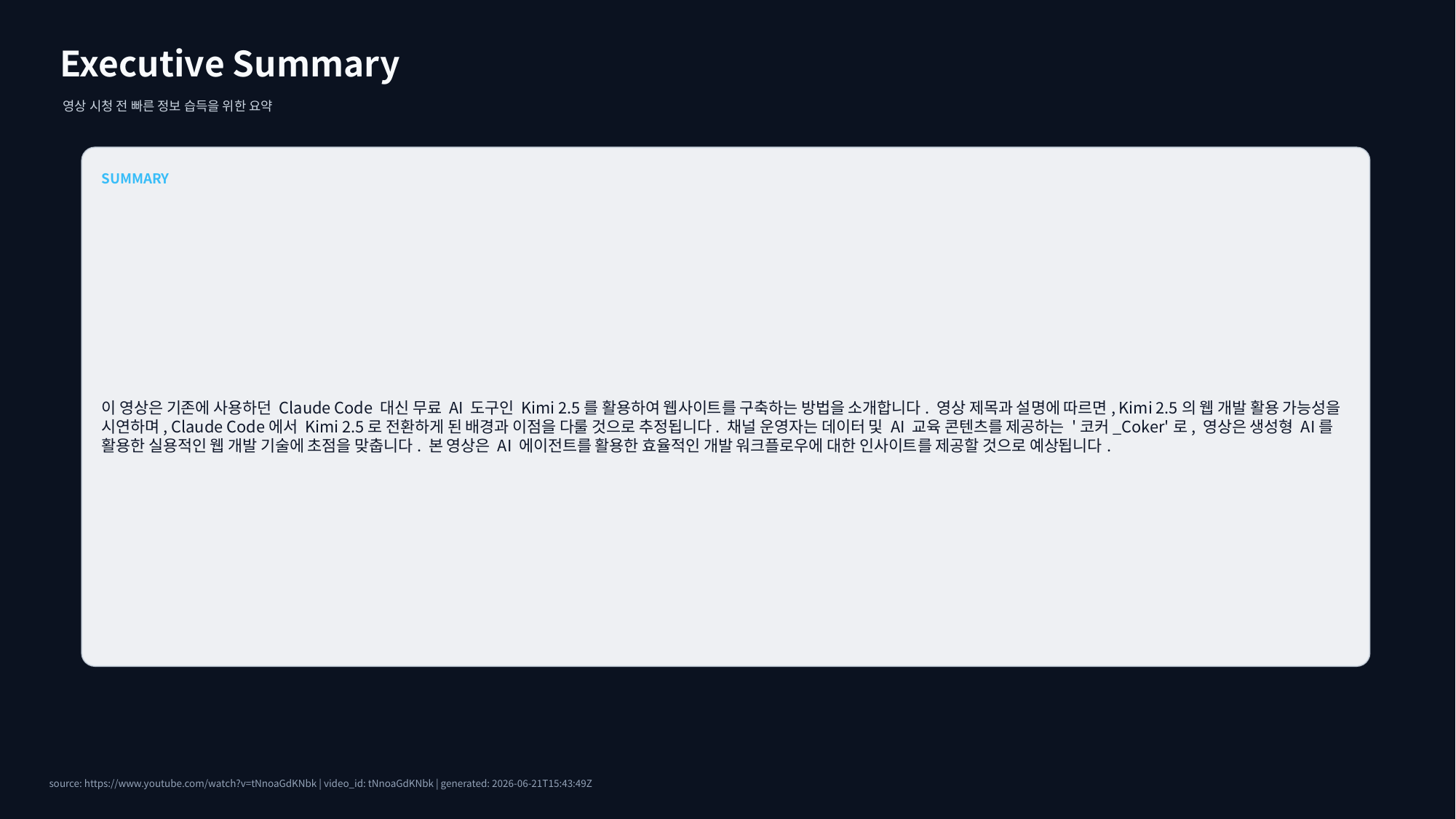

Executive Summary
영상 시청 전 빠른 정보 습득을 위한 요약

SUMMARY
이 영상은 기존에 사용하던 Claude Code 대신 무료 AI 도구인 Kimi 2.5를 활용하여 웹사이트를 구축하는 방법을 소개합니다. 영상 제목과 설명에 따르면, Kimi 2.5의 웹 개발 활용 가능성을 시연하며, Claude Code에서 Kimi 2.5로 전환하게 된 배경과 이점을 다룰 것으로 추정됩니다. 채널 운영자는 데이터 및 AI 교육 콘텐츠를 제공하는 '코커_Coker'로, 영상은 생성형 AI를 활용한 실용적인 웹 개발 기술에 초점을 맞춥니다. 본 영상은 AI 에이전트를 활용한 효율적인 개발 워크플로우에 대한 인사이트를 제공할 것으로 예상됩니다.
source: https://www.youtube.com/watch?v=tNnoaGdKNbk | video_id: tNnoaGdKNbk | generated: 2026-06-21T15:43:49Z